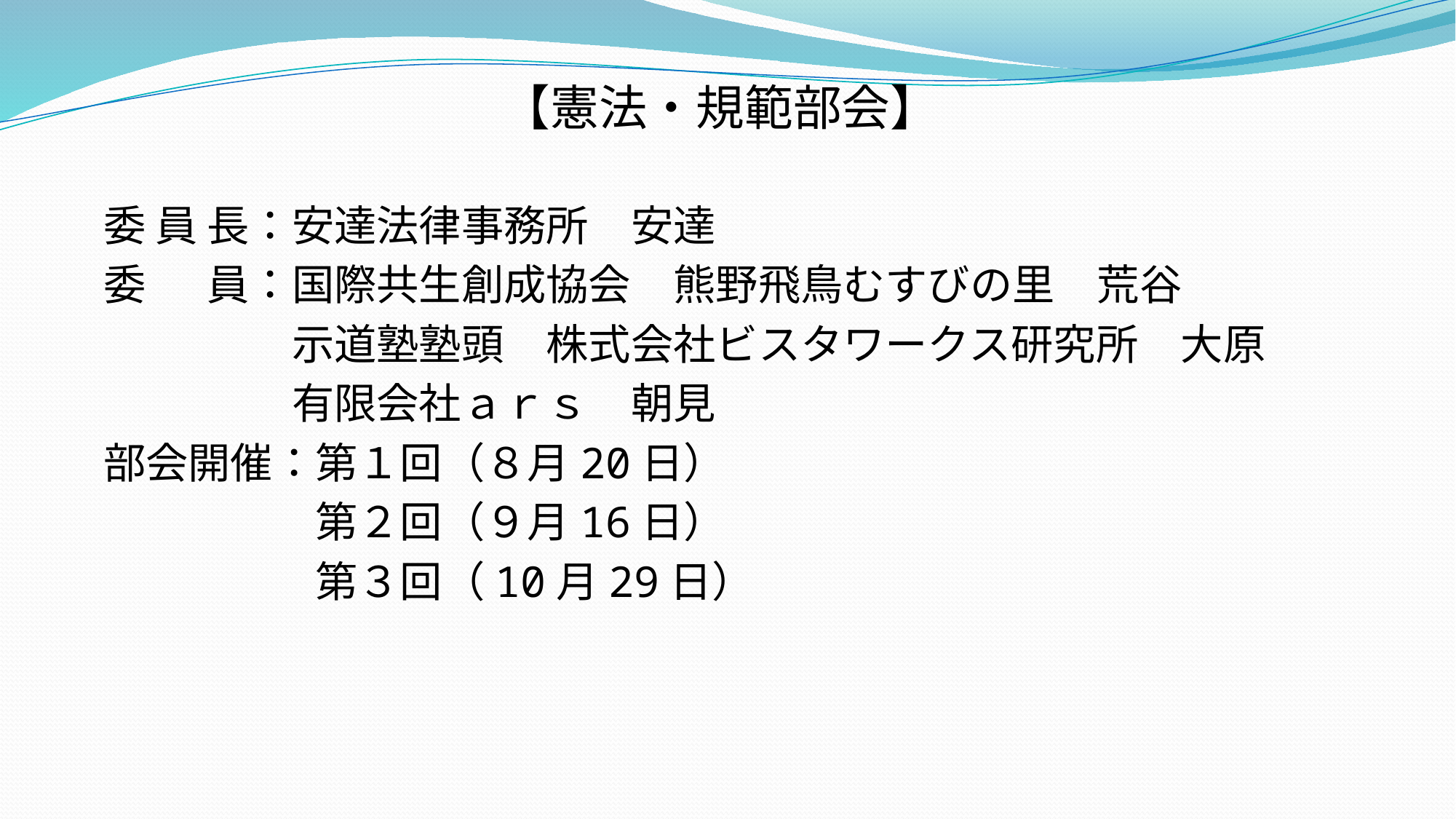

【憲法・規範部会】

委 員 長：安達法律事務所　安達
委　  員：国際共生創成協会　熊野飛鳥むすびの里　荒谷
　　  　　示道塾塾頭　株式会社ビスタワークス研究所　大原
　　　  　有限会社ａｒｓ　朝見
部会開催：第１回（８月20日）
　　　　　第２回（９月16日）
　　　　　第３回（10月29日）